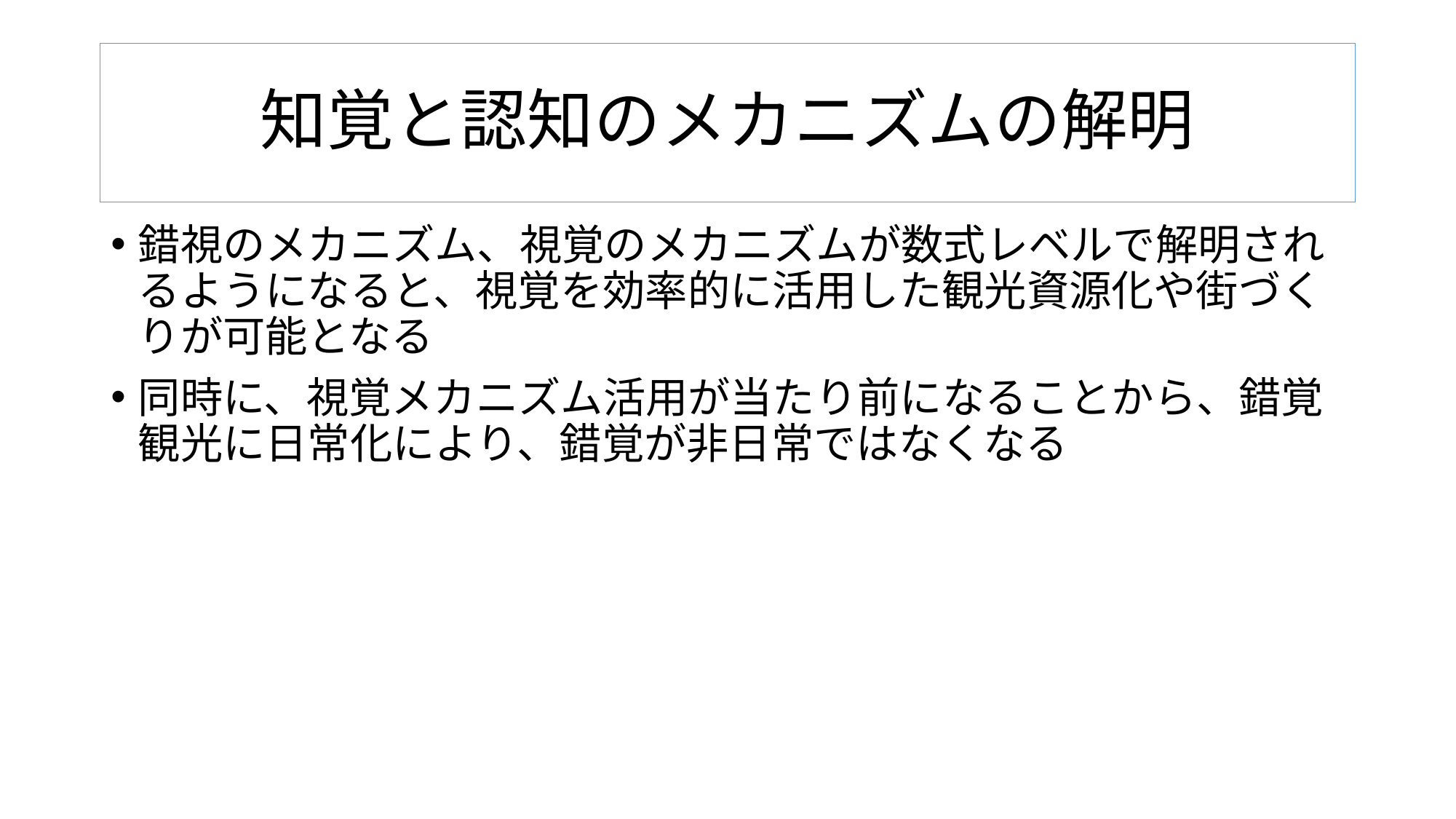

# 知覚と認知のメカニズムの解明
錯視のメカニズム、視覚のメカニズムが数式レベルで解明されるようになると、視覚を効率的に活用した観光資源化や街づくりが可能となる
同時に、視覚メカニズム活用が当たり前になることから、錯覚観光に日常化により、錯覚が非日常ではなくなる